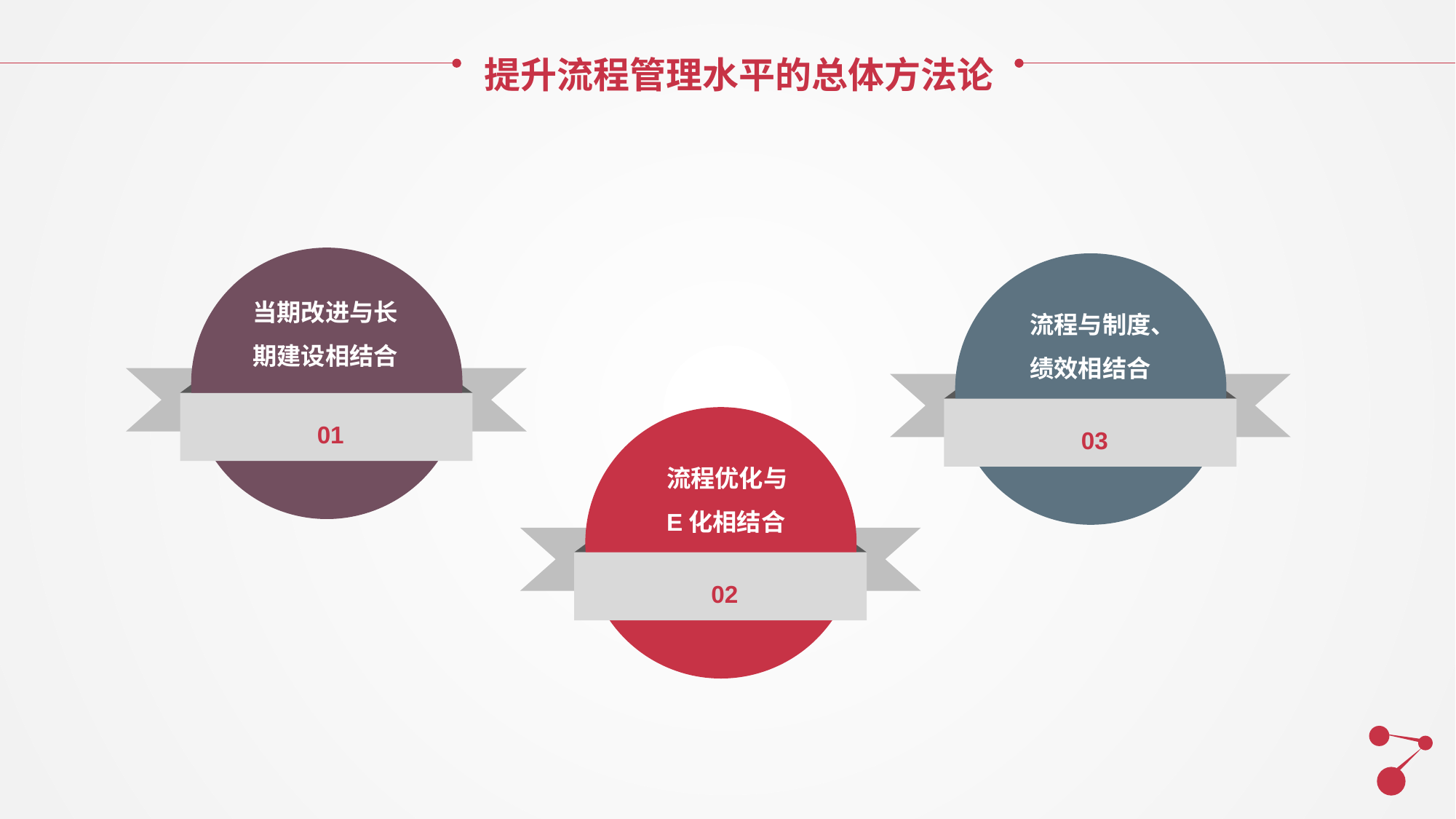

提升流程管理水平的总体方法论

01

03
当期改进与长期建设相结合
流程与制度、绩效相结合

02
流程优化与E化相结合